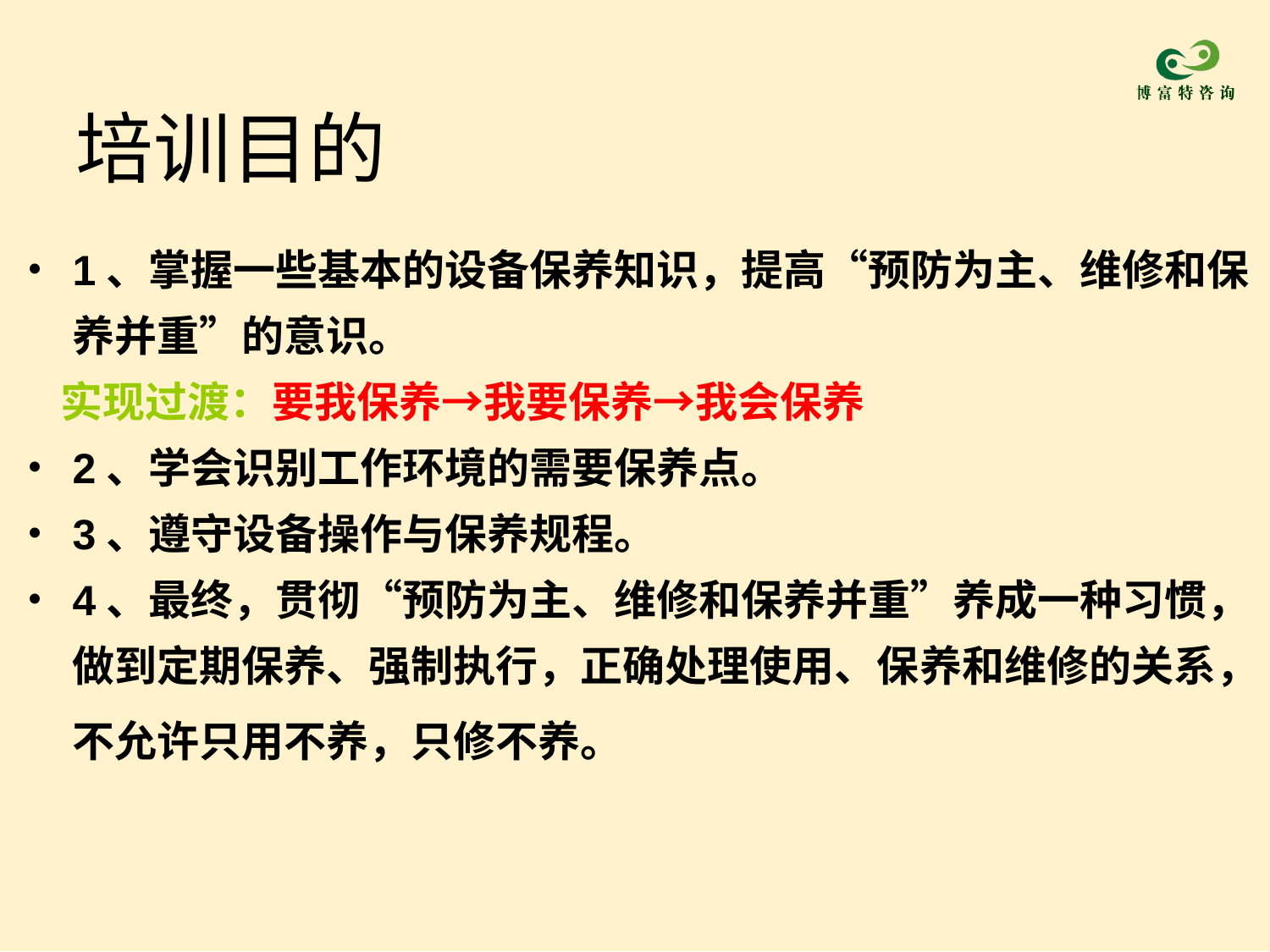

# 培训目的
1、掌握一些基本的设备保养知识，提高“预防为主、维修和保养并重”的意识。
    实现过渡：要我保养→我要保养→我会保养
2、学会识别工作环境的需要保养点。
3、遵守设备操作与保养规程。
4、最终，贯彻“预防为主、维修和保养并重”养成一种习惯，做到定期保养、强制执行，正确处理使用、保养和维修的关系，不允许只用不养，只修不养。
3